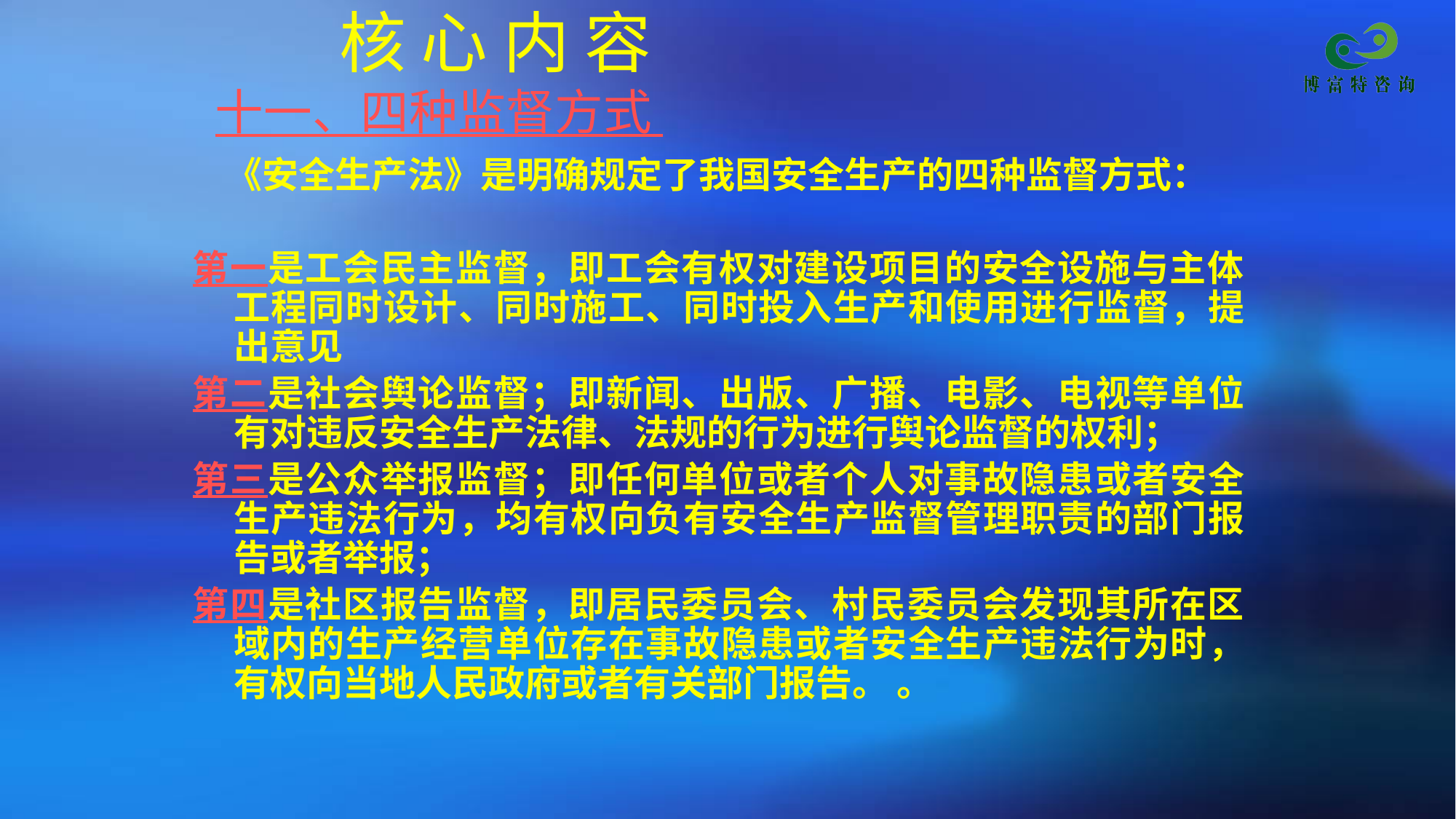

核 心 内 容
 十一、四种监督方式
   《安全生产法》是明确规定了我国安全生产的四种监督方式：

第一是工会民主监督，即工会有权对建设项目的安全设施与主体工程同时设计、同时施工、同时投入生产和使用进行监督，提出意见
第二是社会舆论监督；即新闻、出版、广播、电影、电视等单位有对违反安全生产法律、法规的行为进行舆论监督的权利；
第三是公众举报监督；即任何单位或者个人对事故隐患或者安全生产违法行为，均有权向负有安全生产监督管理职责的部门报告或者举报；
第四是社区报告监督，即居民委员会、村民委员会发现其所在区域内的生产经营单位存在事故隐患或者安全生产违法行为时，有权向当地人民政府或者有关部门报告。 。